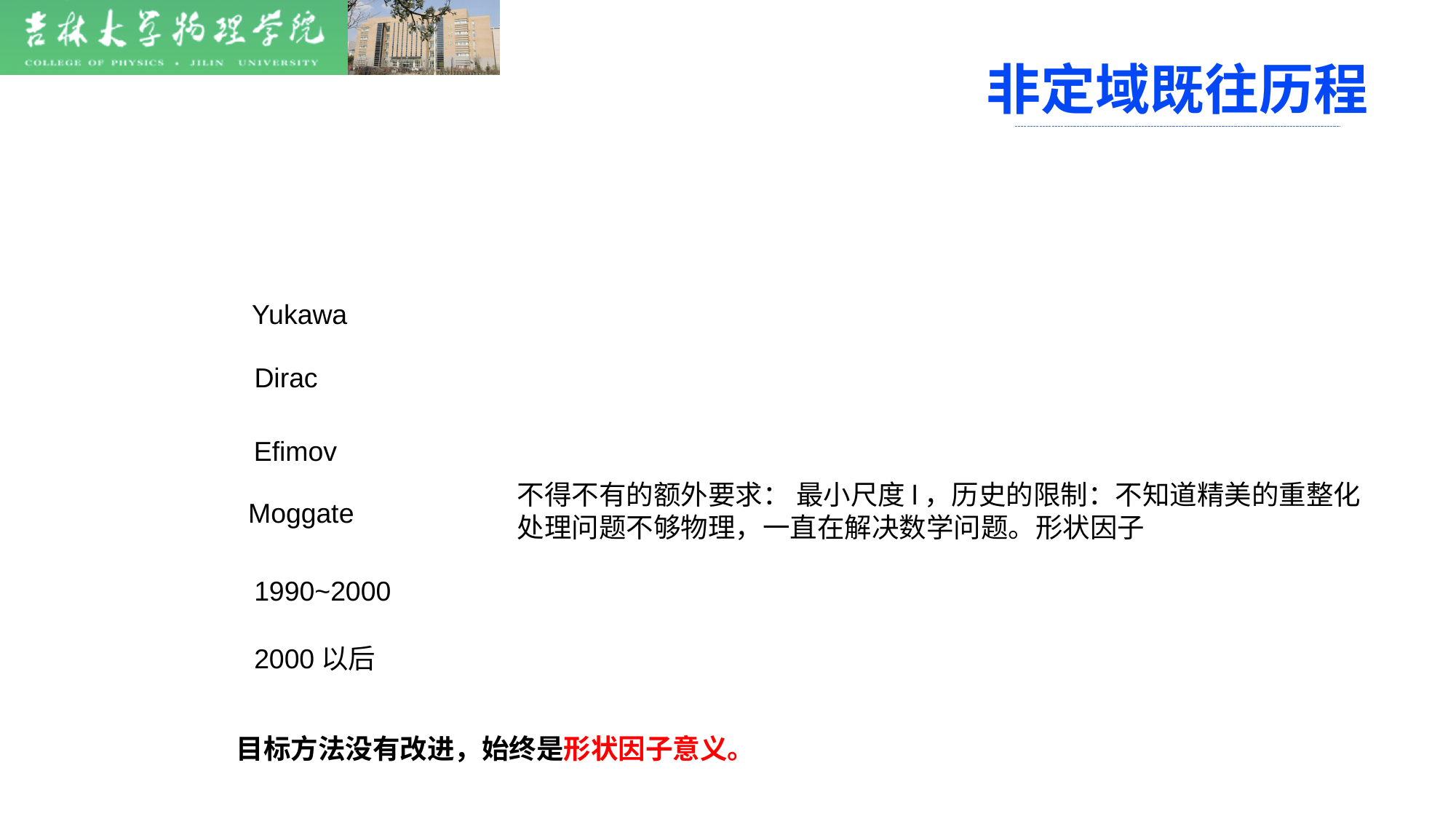

非定域既往历程
Yukawa
Dirac
Efimov
不得不有的额外要求： 最小尺度l，历史的限制：不知道精美的重整化
处理问题不够物理，一直在解决数学问题。形状因子
Moggate

1990~2000
2000以后
目标方法没有改进，始终是形状因子意义。